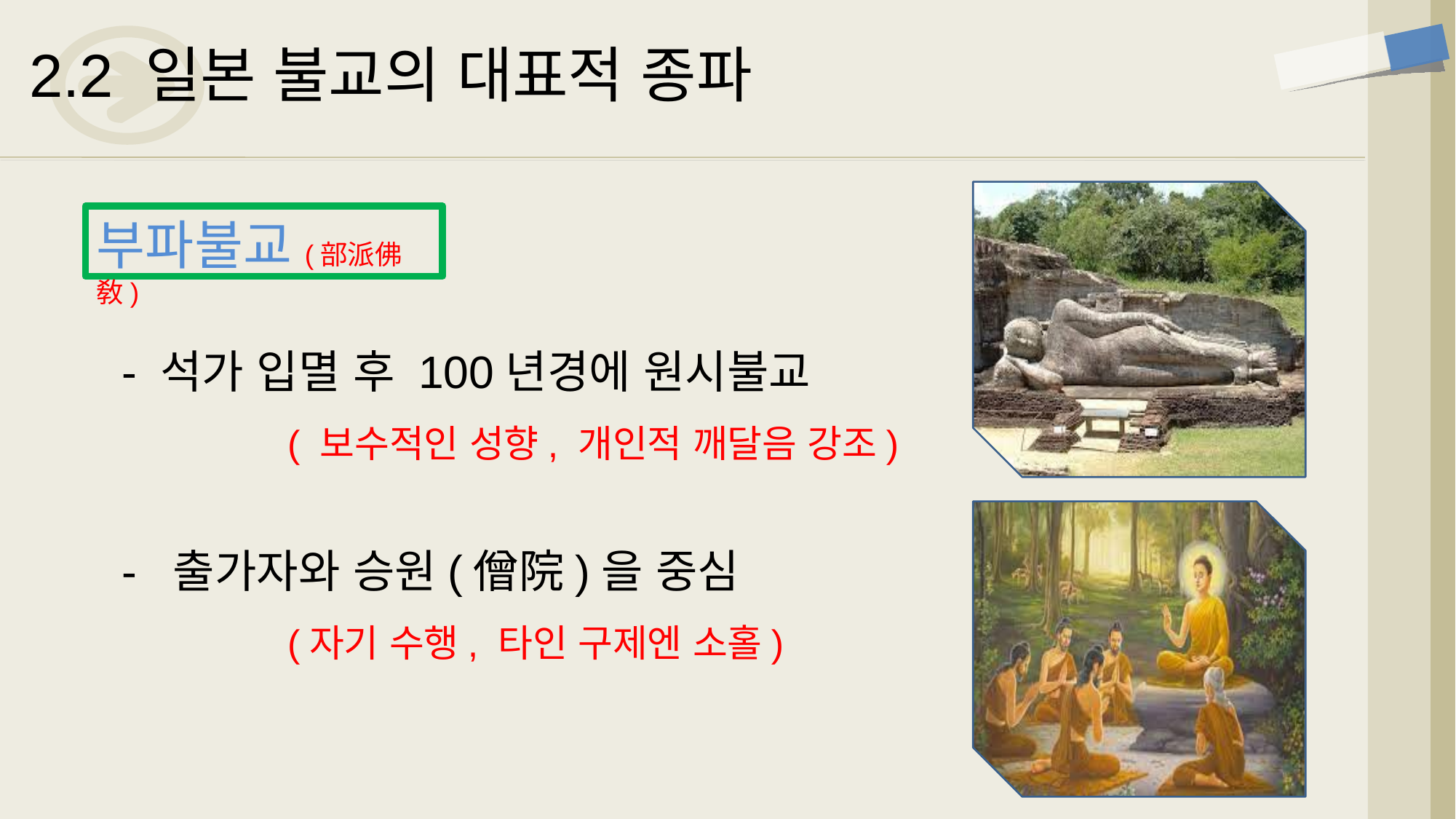

2.2 일본 불교의 대표적 종파

부파불교(部派佛敎)
- 석가 입멸 후 100년경에 원시불교
( 보수적인 성향, 개인적 깨달음 강조)

-  출가자와 승원(僧院)을 중심
(자기 수행, 타인 구제엔 소홀)